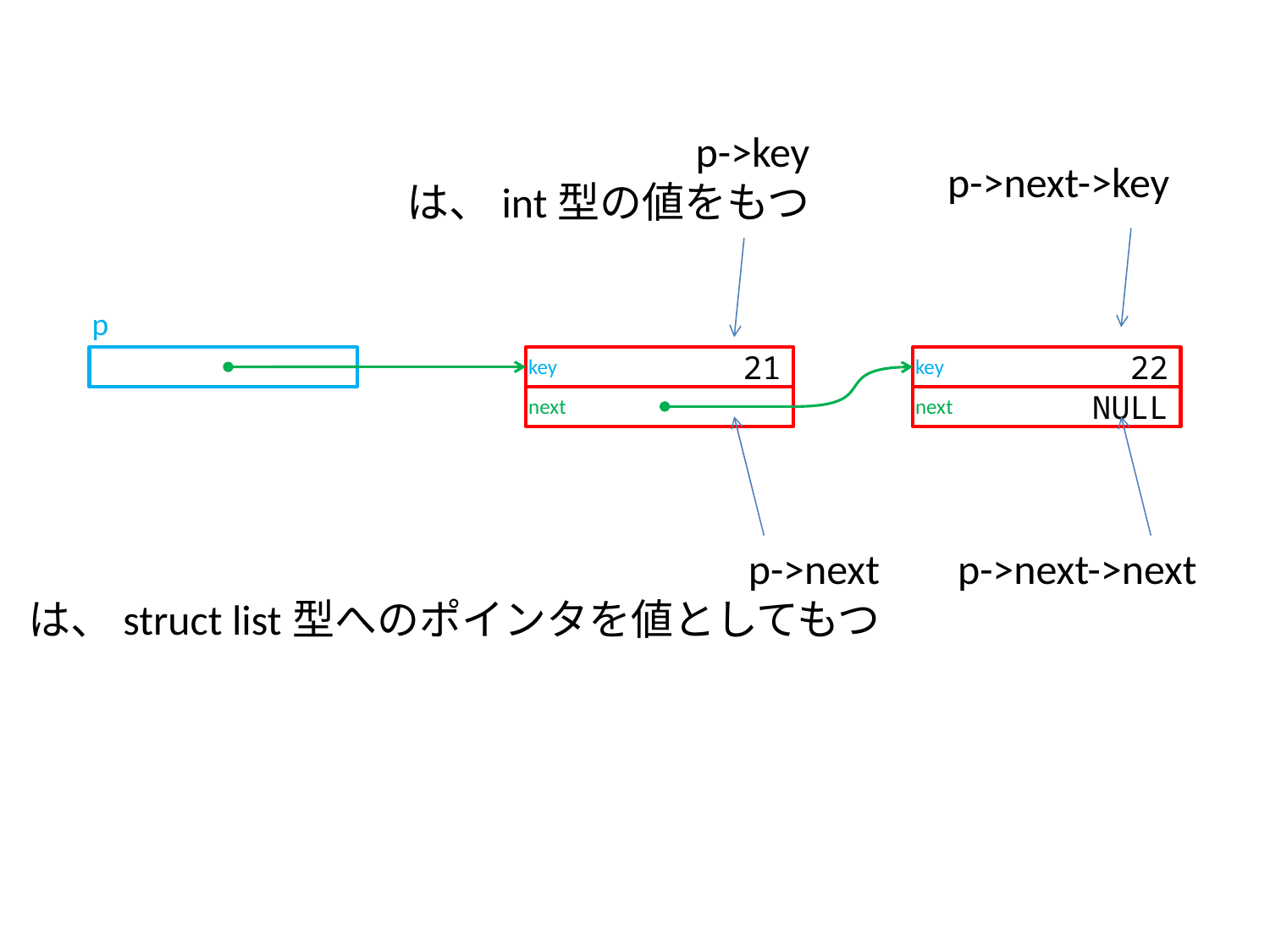

p->key
は、int型の値をもつ
p->next->key
p

key
21
key
22
next

next
NULL
p->next
は、struct list型へのポインタを値としてもつ
p->next->next